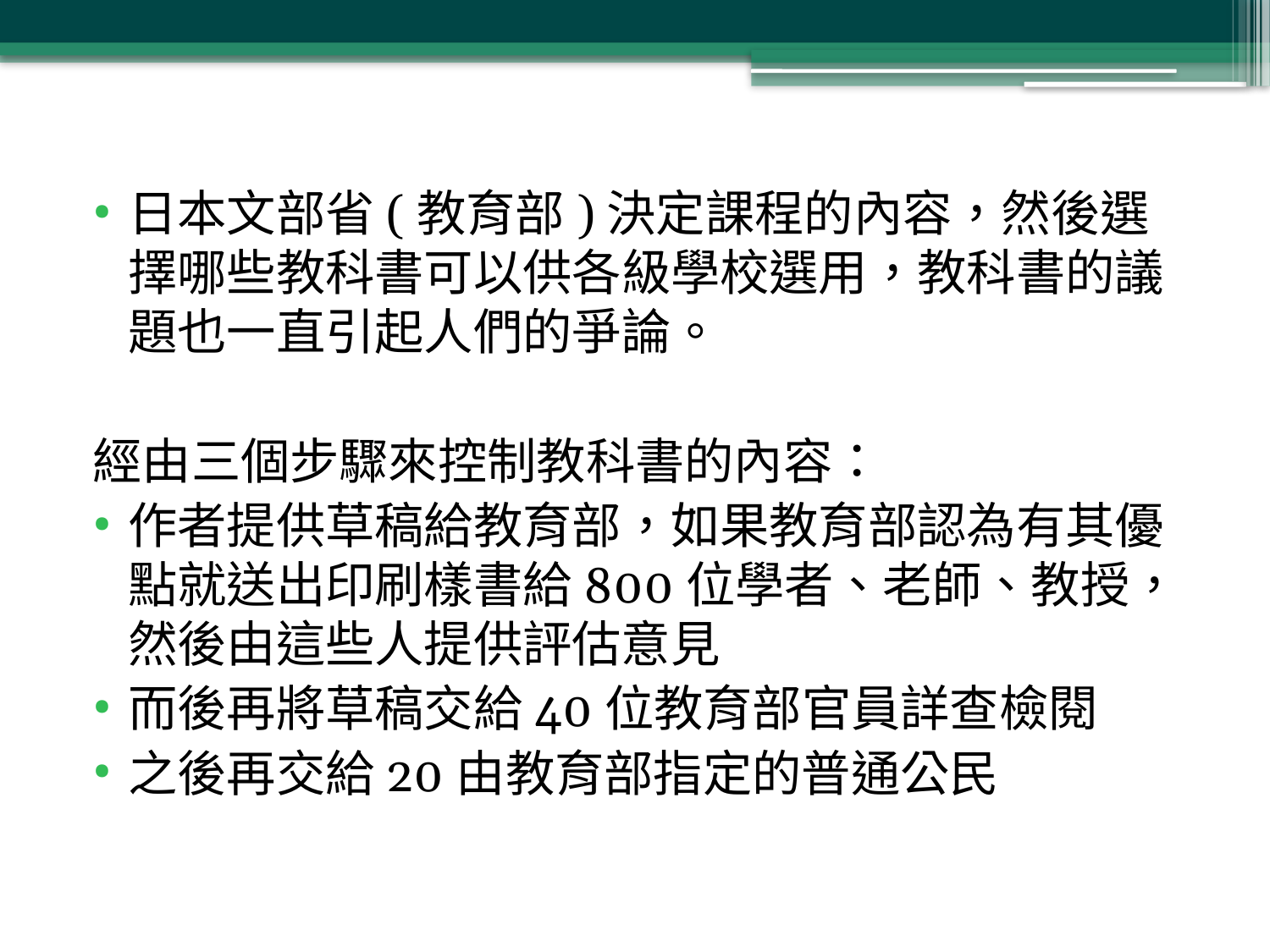

#
日本文部省(教育部)決定課程的內容，然後選擇哪些教科書可以供各級學校選用，教科書的議題也一直引起人們的爭論。

經由三個步驟來控制教科書的內容：
作者提供草稿給教育部，如果教育部認為有其優點就送出印刷樣書給800位學者、老師、教授，然後由這些人提供評估意見
而後再將草稿交給40位教育部官員詳查檢閱
之後再交給20由教育部指定的普通公民